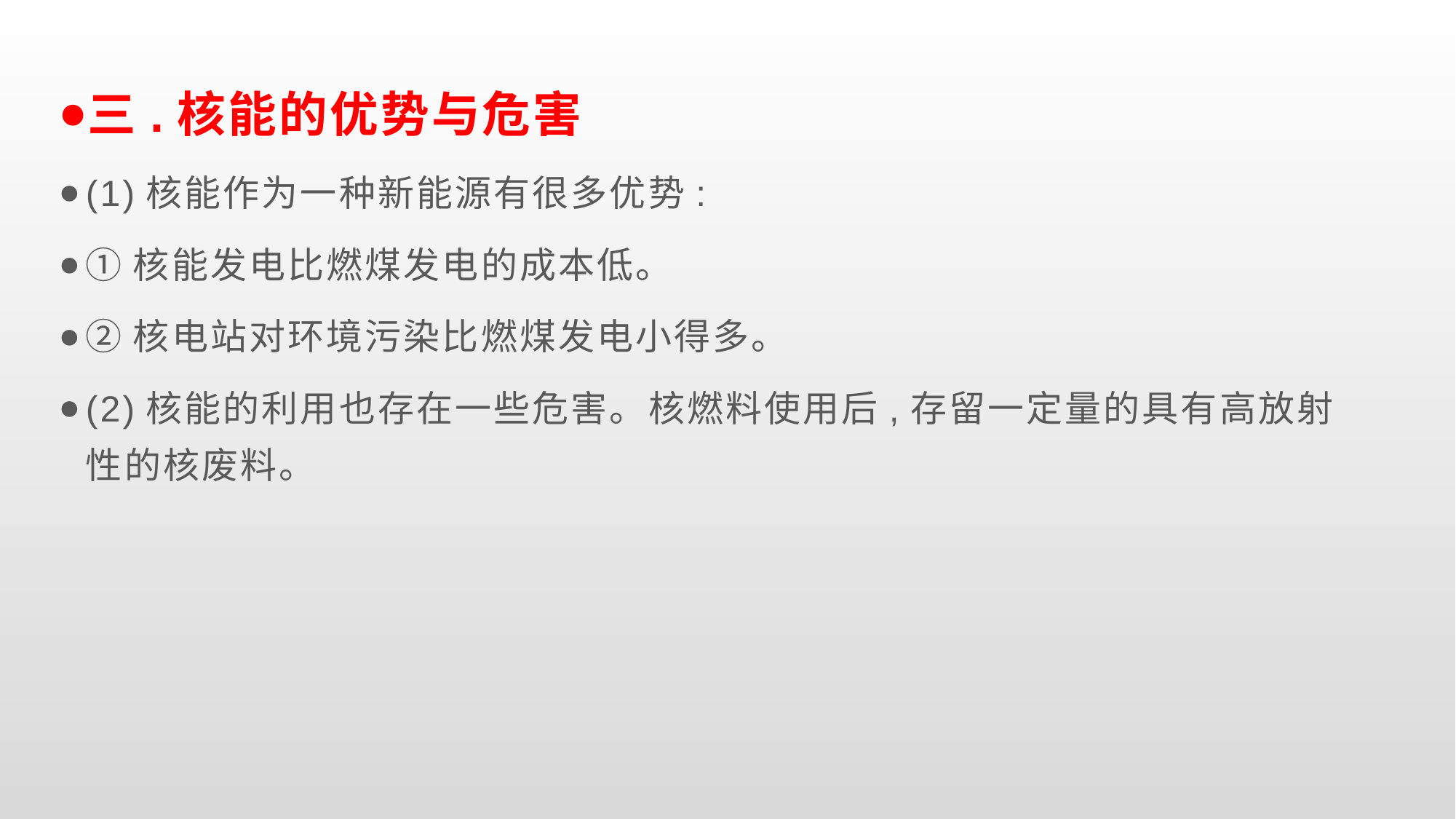

三.核能的优势与危害
(1)核能作为一种新能源有很多优势:
①核能发电比燃煤发电的成本低。
②核电站对环境污染比燃煤发电小得多。
(2)核能的利用也存在一些危害。核燃料使用后,存留一定量的具有高放射性的核废料。